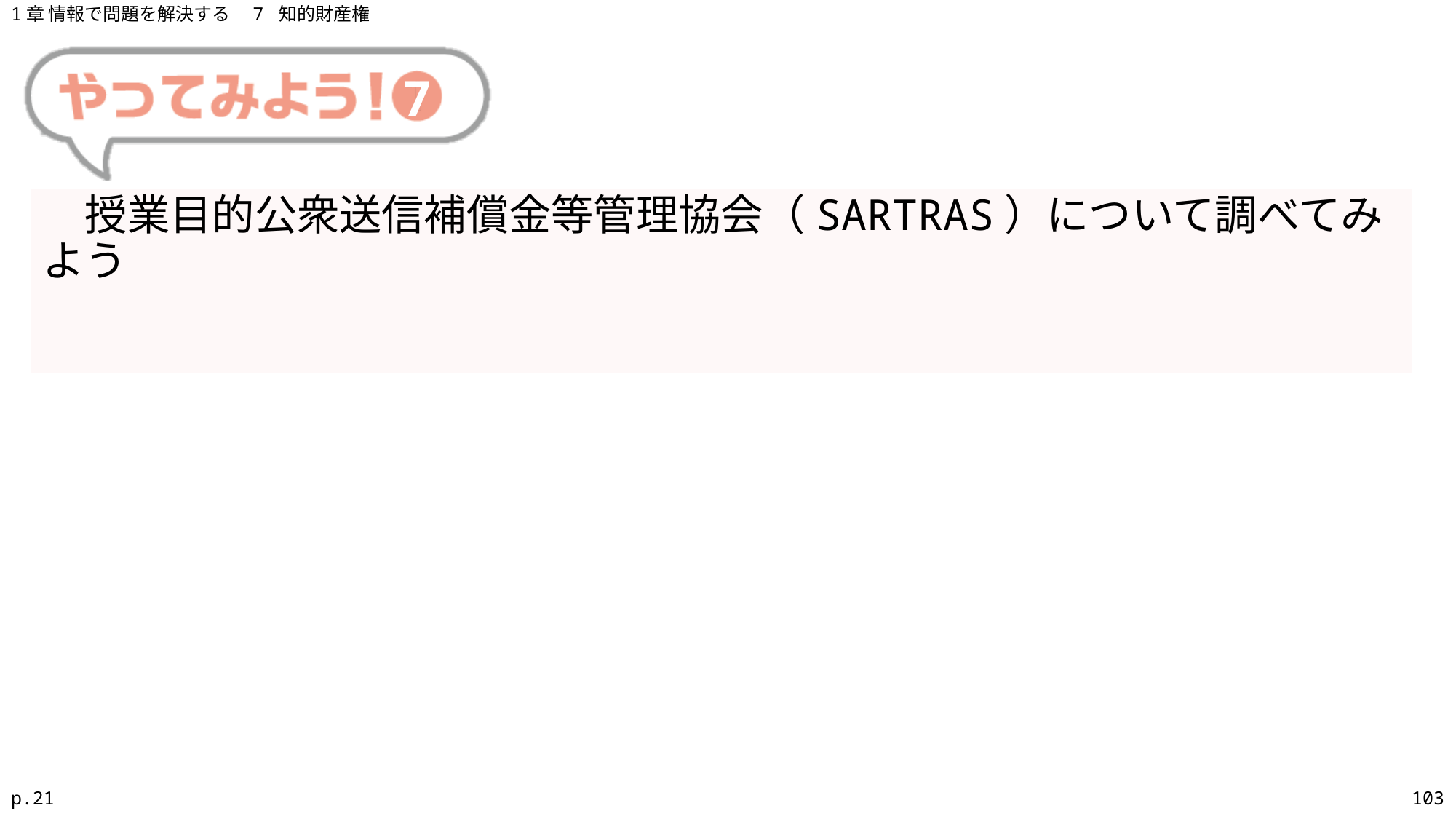

1章 情報で問題を解決する　7 知的財産権
# 7
　授業目的公衆送信補償金等管理協会（SARTRAS）について調べてみよう
p.21
103